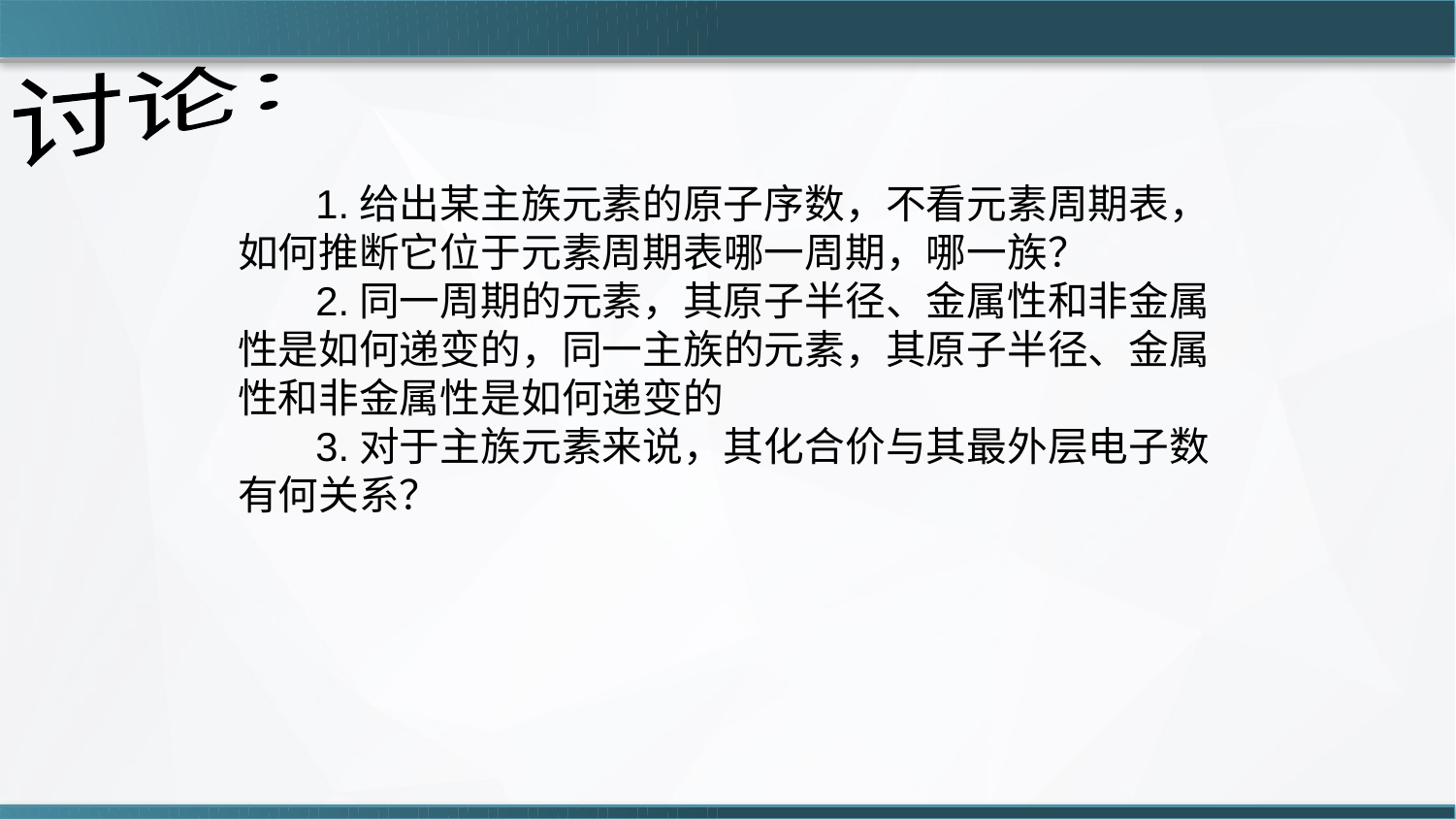

讨论：
       1.给出某主族元素的原子序数，不看元素周期表，如何推断它位于元素周期表哪一周期，哪一族？
       2.同一周期的元素，其原子半径、金属性和非金属性是如何递变的，同一主族的元素，其原子半径、金属性和非金属性是如何递变的
       3.对于主族元素来说，其化合价与其最外层电子数有何关系？